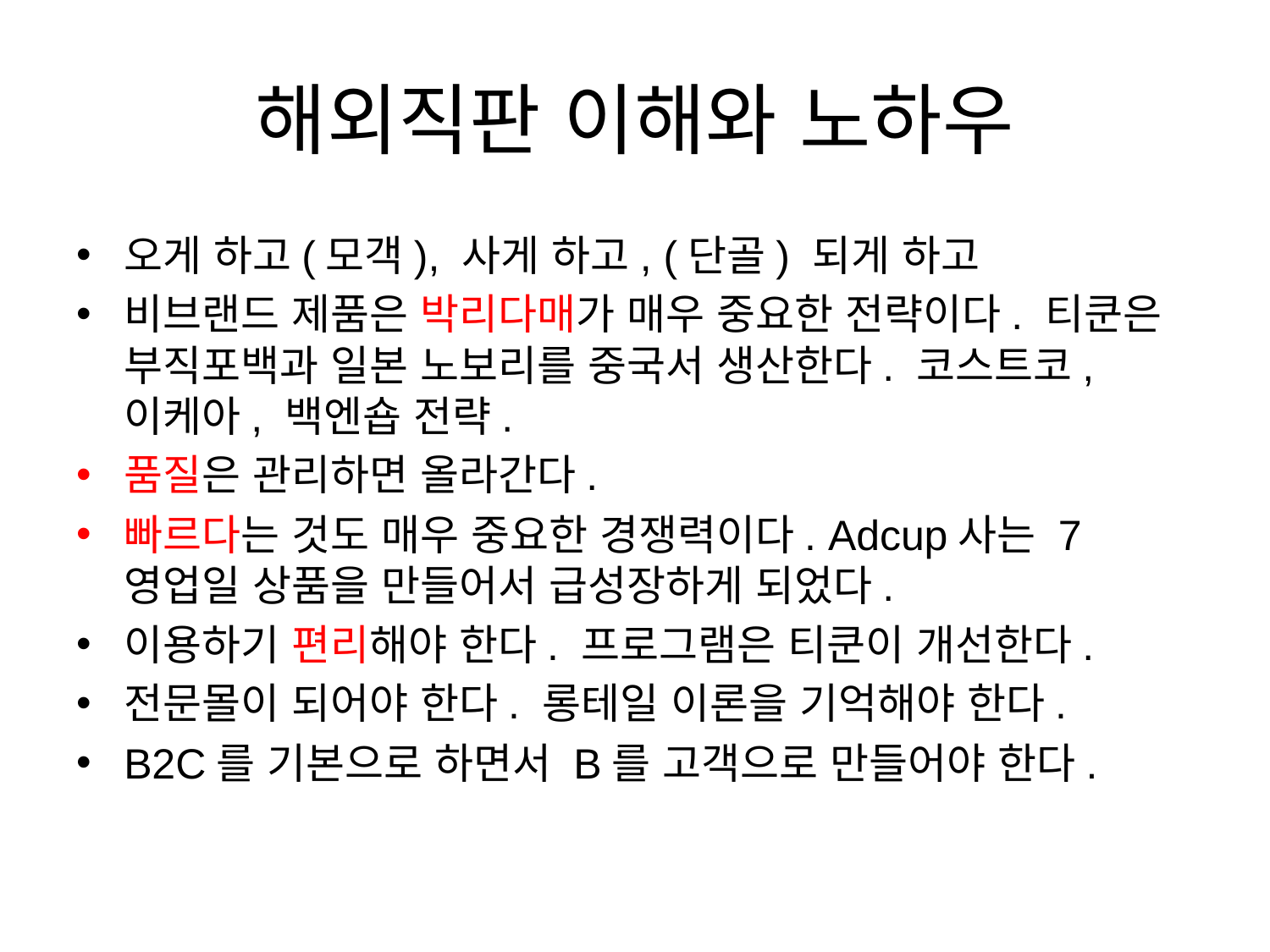

# 해외직판 이해와 노하우
오게 하고(모객), 사게 하고, (단골) 되게 하고
비브랜드 제품은 박리다매가 매우 중요한 전략이다. 티쿤은 부직포백과 일본 노보리를 중국서 생산한다. 코스트코, 이케아, 백엔숍 전략.
품질은 관리하면 올라간다.
빠르다는 것도 매우 중요한 경쟁력이다. Adcup사는 7영업일 상품을 만들어서 급성장하게 되었다.
이용하기 편리해야 한다. 프로그램은 티쿤이 개선한다.
전문몰이 되어야 한다. 롱테일 이론을 기억해야 한다.
B2C를 기본으로 하면서 B를 고객으로 만들어야 한다.